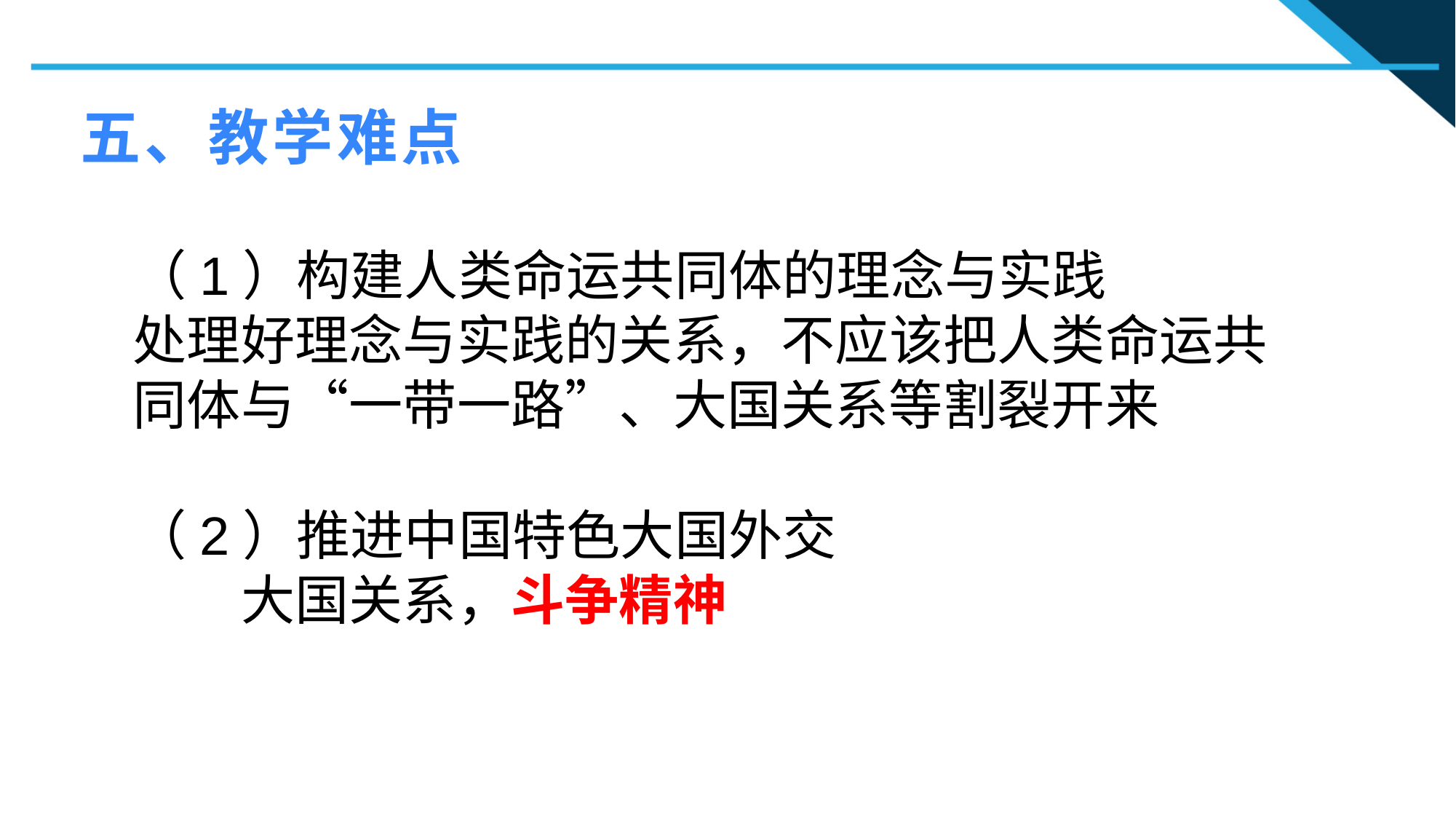

五、教学难点

（1）构建人类命运共同体的理念与实践
	处理好理念与实践的关系，不应该把人类命运共	同体与“一带一路”、大国关系等割裂开来

（2）推进中国特色大国外交
  	大国关系，斗争精神